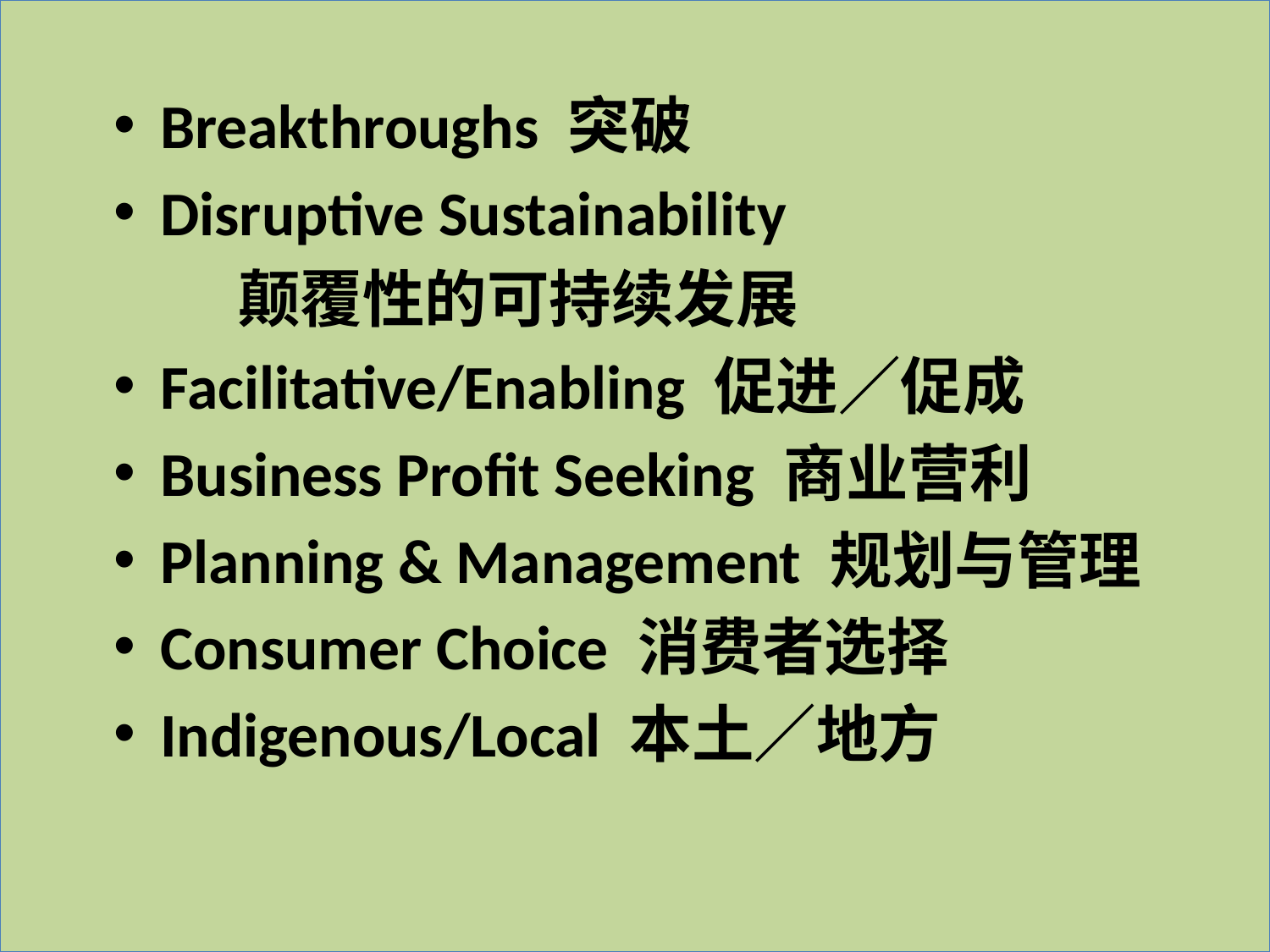

Breakthroughs 突破
Disruptive Sustainability
	颠覆性的可持续发展
Facilitative/Enabling 促进／促成
Business Profit Seeking 商业营利
Planning & Management 规划与管理
Consumer Choice 消费者选择
Indigenous/Local 本土／地方

14